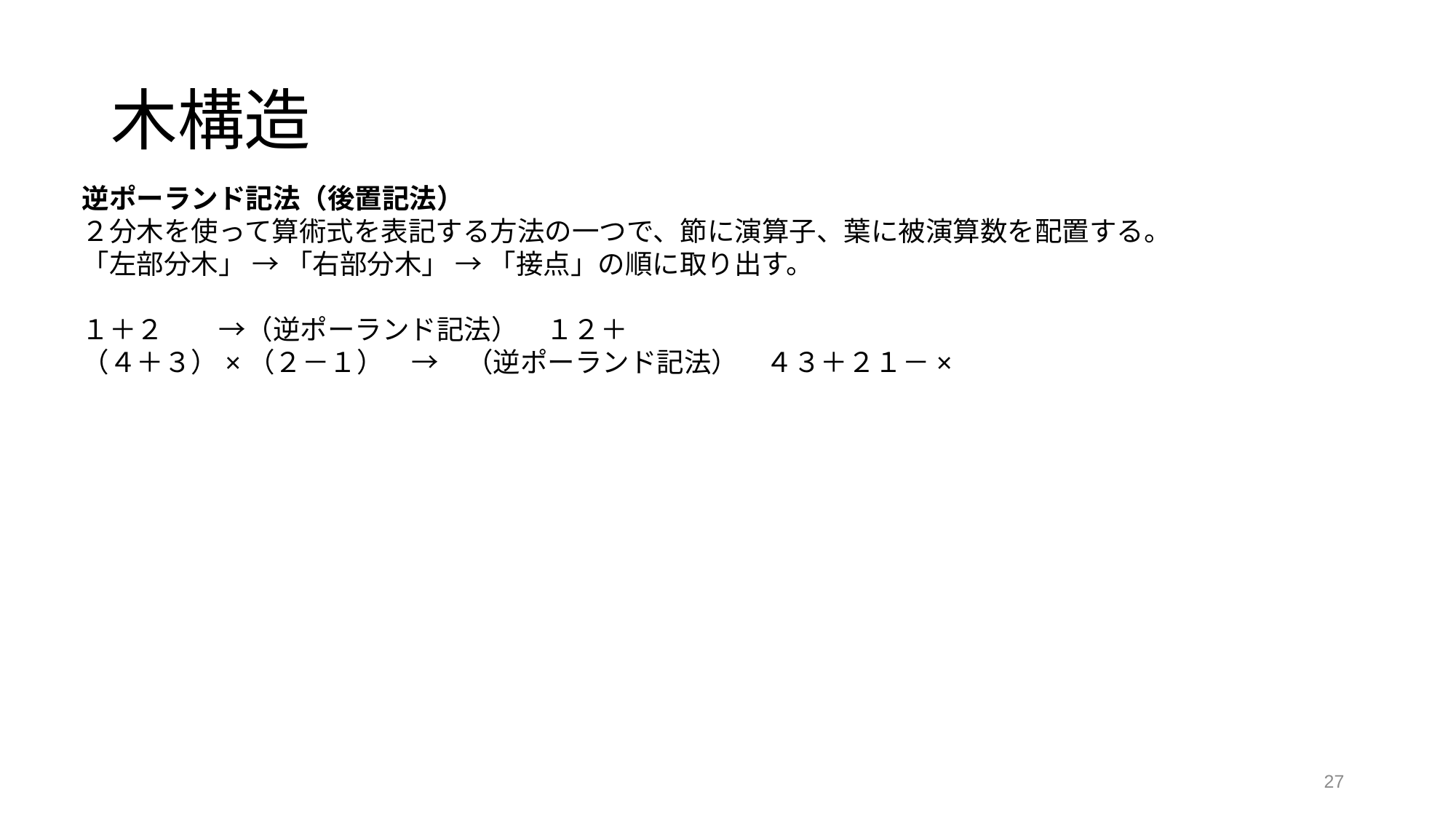

# 木構造
逆ポーランド記法（後置記法）
２分木を使って算術式を表記する方法の一つで、節に演算子、葉に被演算数を配置する。
「左部分木」 → 「右部分木」 → 「接点」の順に取り出す。

１＋２　　→（逆ポーランド記法）　１２＋
（４＋３）×（２－１）　→　（逆ポーランド記法）　４３＋２１－×
27